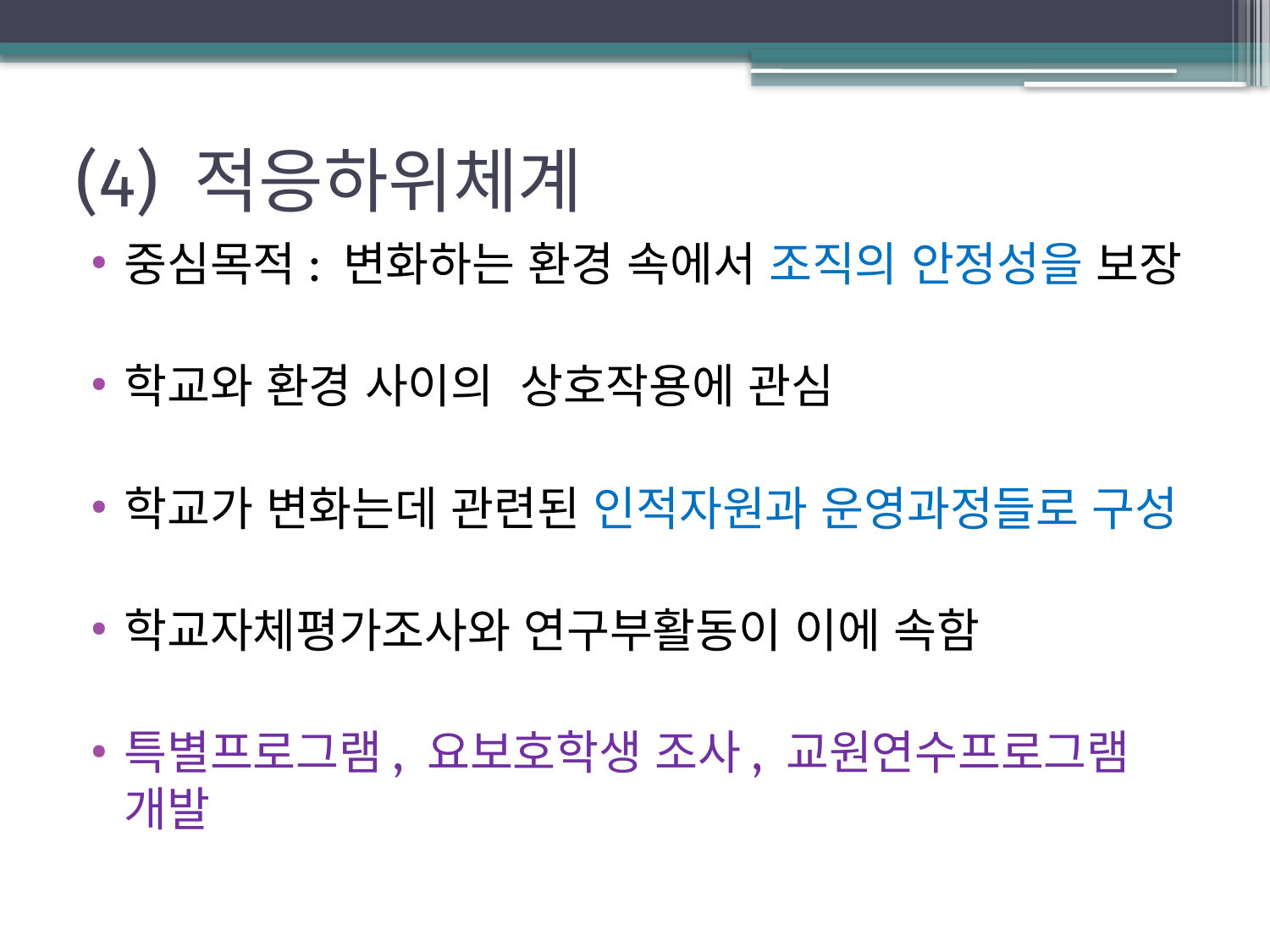

# (4) 적응하위체계
중심목적: 변화하는 환경 속에서 조직의 안정성을 보장

학교와 환경 사이의  상호작용에 관심

학교가 변화는데 관련된 인적자원과 운영과정들로 구성

학교자체평가조사와 연구부활동이 이에 속함

특별프로그램, 요보호학생 조사, 교원연수프로그램 개발